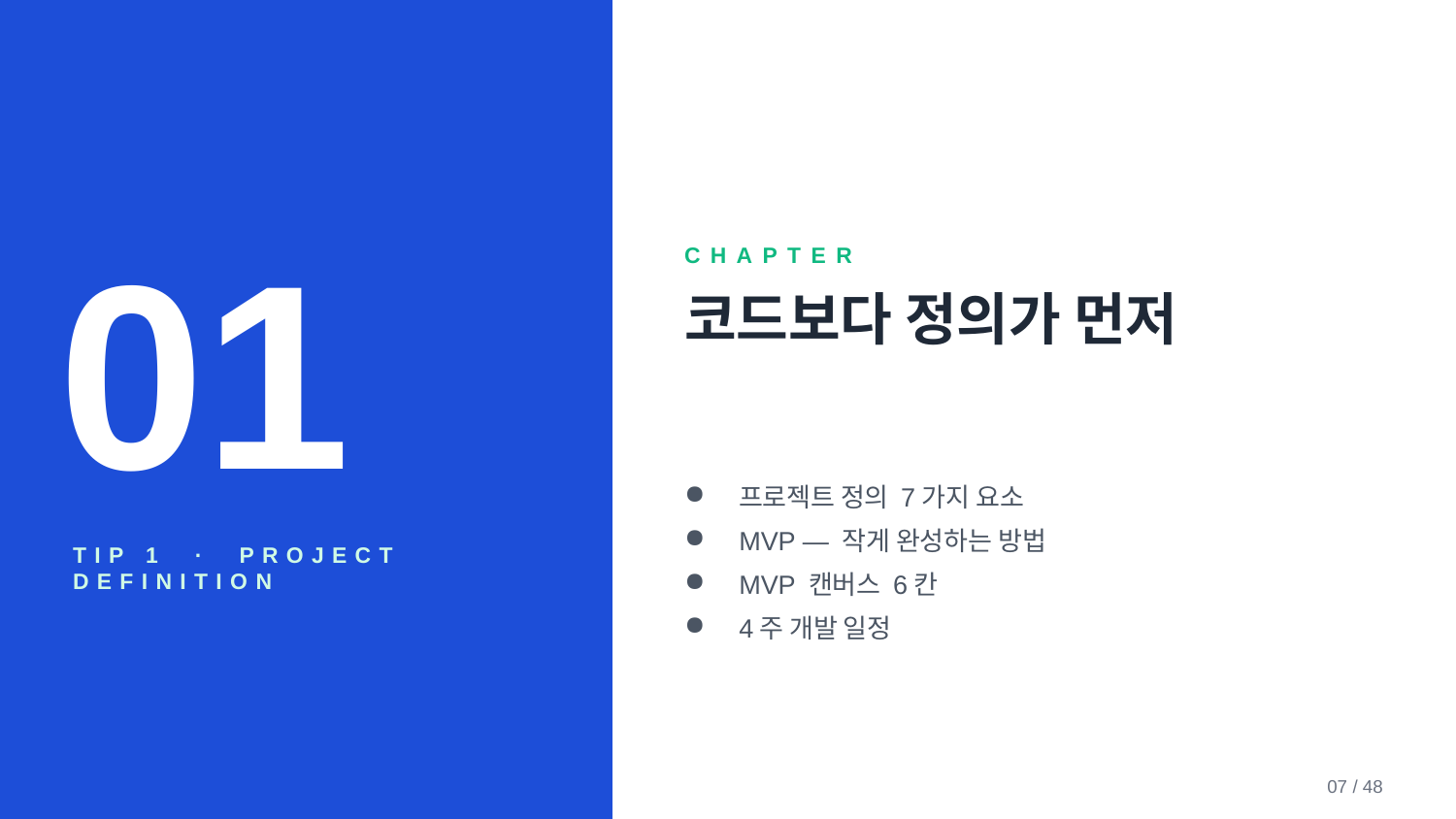

01
CHAPTER
코드보다 정의가 먼저
프로젝트 정의 7가지 요소
MVP — 작게 완성하는 방법
MVP 캔버스 6칸
4주 개발 일정
TIP 1  ·  PROJECT DEFINITION
07 / 48